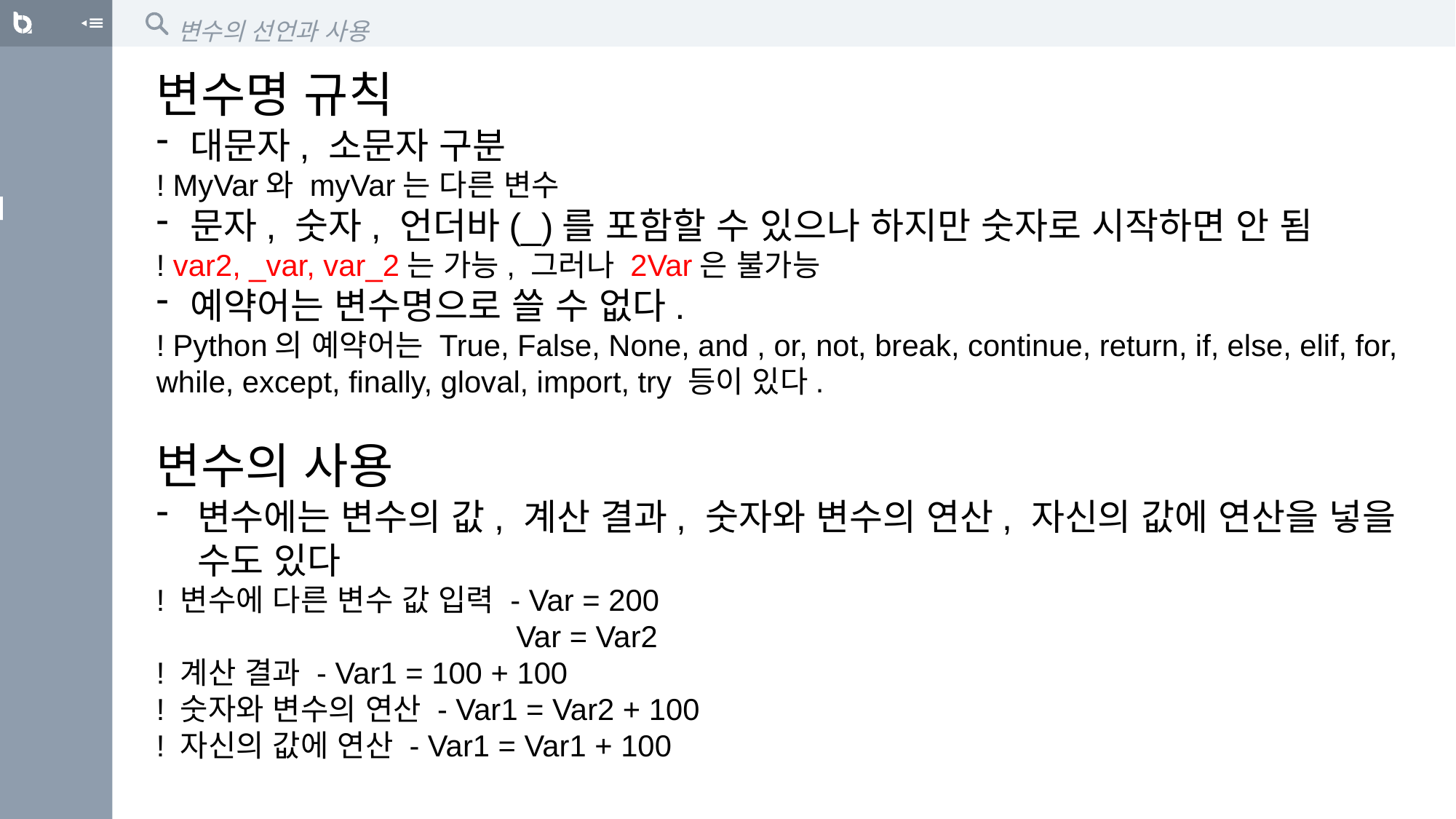

변수의 선언과 사용

변수명 규칙
대문자, 소문자 구분
! MyVar와 myVar는 다른 변수
문자, 숫자, 언더바(_)를 포함할 수 있으나 하지만 숫자로 시작하면 안 됨
! var2, _var, var_2는 가능, 그러나 2Var은 불가능
예약어는 변수명으로 쓸 수 없다.
! Python의 예약어는 True, False, None, and , or, not, break, continue, return, if, else, elif, for, while, except, finally, gloval, import, try 등이 있다.

변수의 사용
변수에는 변수의 값, 계산 결과, 숫자와 변수의 연산, 자신의 값에 연산을 넣을 수도 있다
! 변수에 다른 변수 값 입력 - Var = 200
                                           Var = Var2
! 계산 결과 - Var1 = 100 + 100
! 숫자와 변수의 연산 - Var1 = Var2 + 100
! 자신의 값에 연산 - Var1 = Var1 + 100